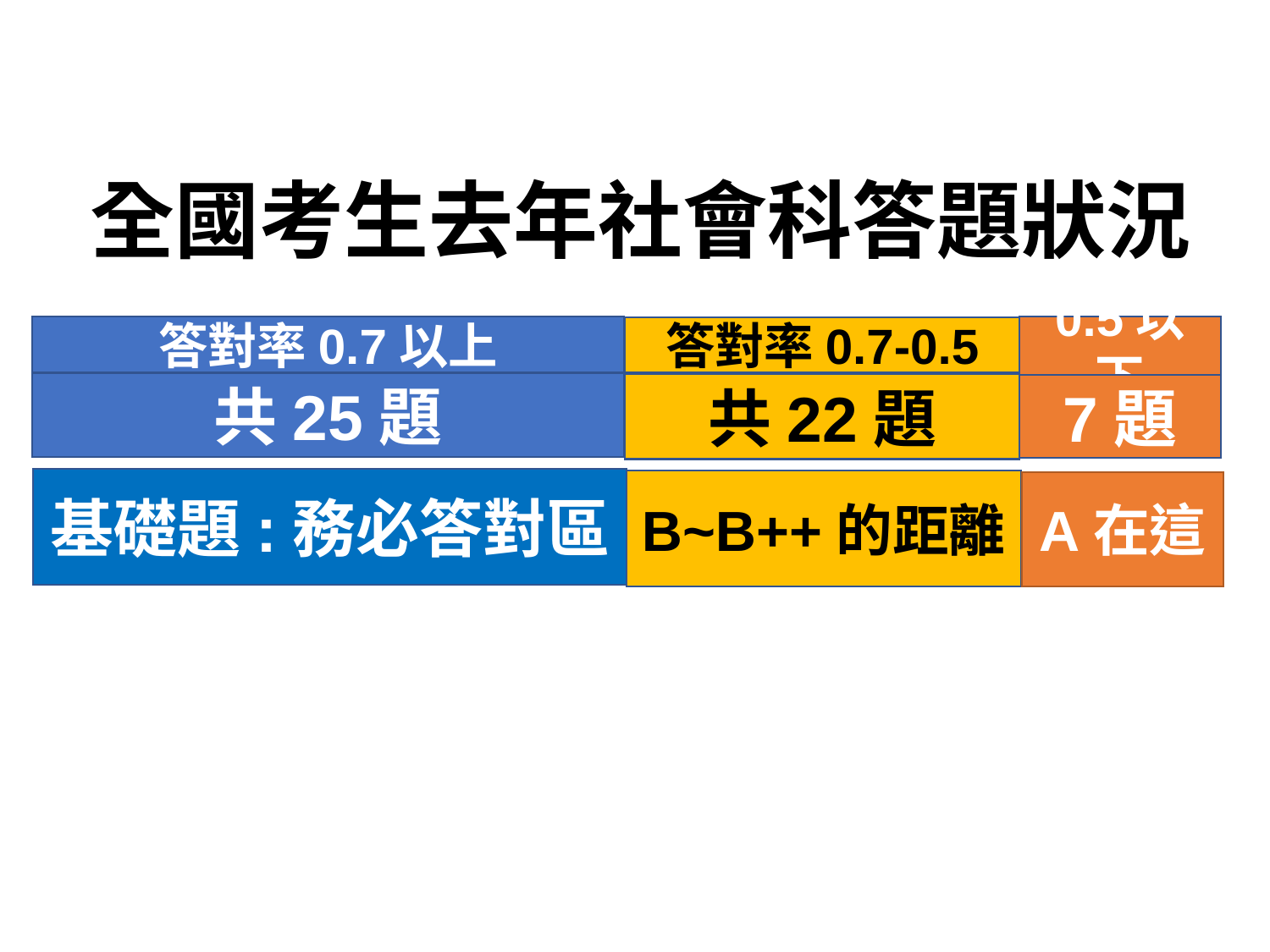

# 全國考生去年社會科答題狀況
0.5以下
答對率0.7以上
答對率0.7-0.5
共25題
共22題
7題
基礎題:務必答對區
B~B++的距離
A在這